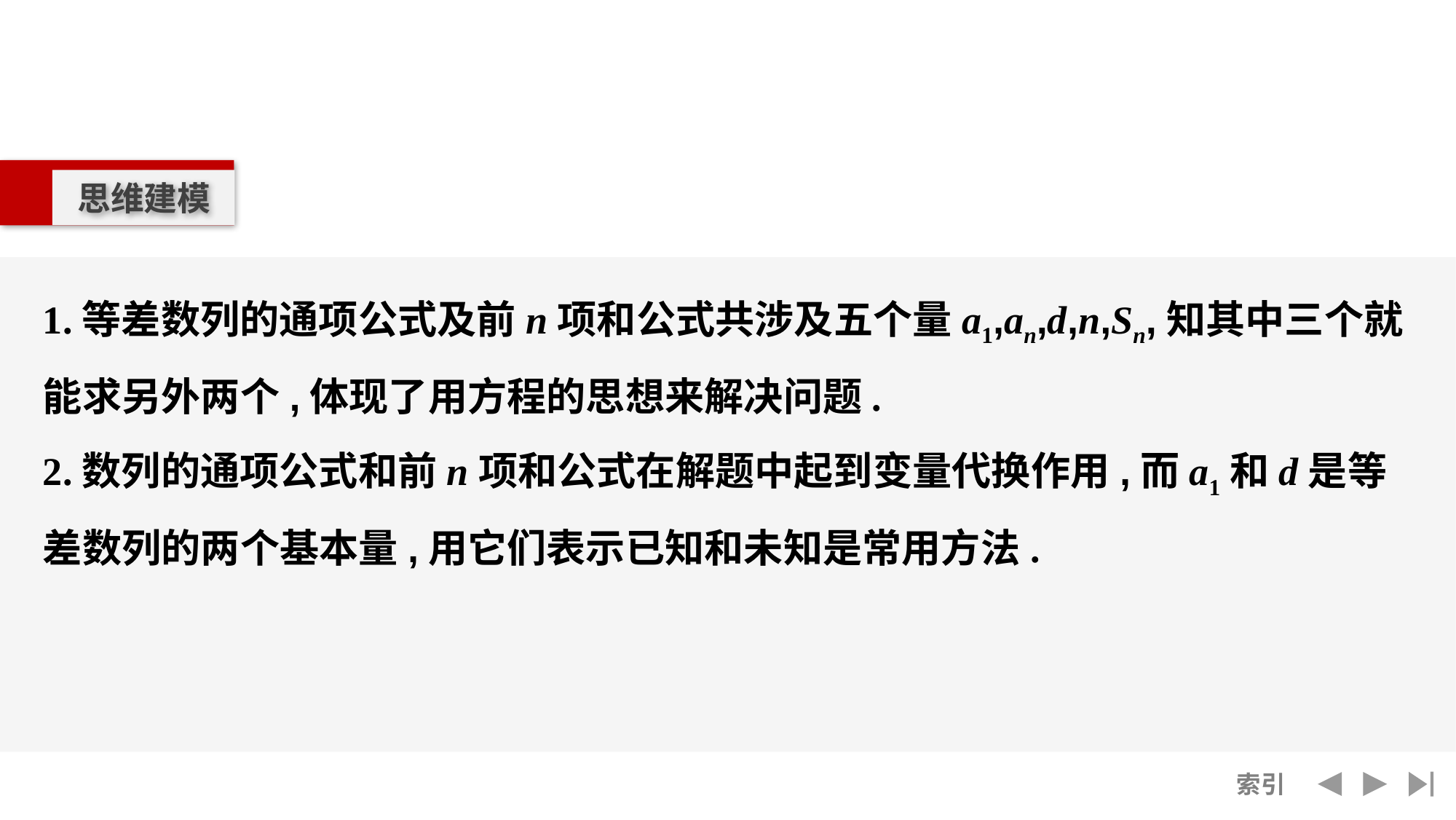

思维建模

1.等差数列的通项公式及前n项和公式共涉及五个量a1,an,d,n,Sn,知其中三个就能求另外两个,体现了用方程的思想来解决问题.
2.数列的通项公式和前n项和公式在解题中起到变量代换作用,而a1和d是等差数列的两个基本量,用它们表示已知和未知是常用方法.